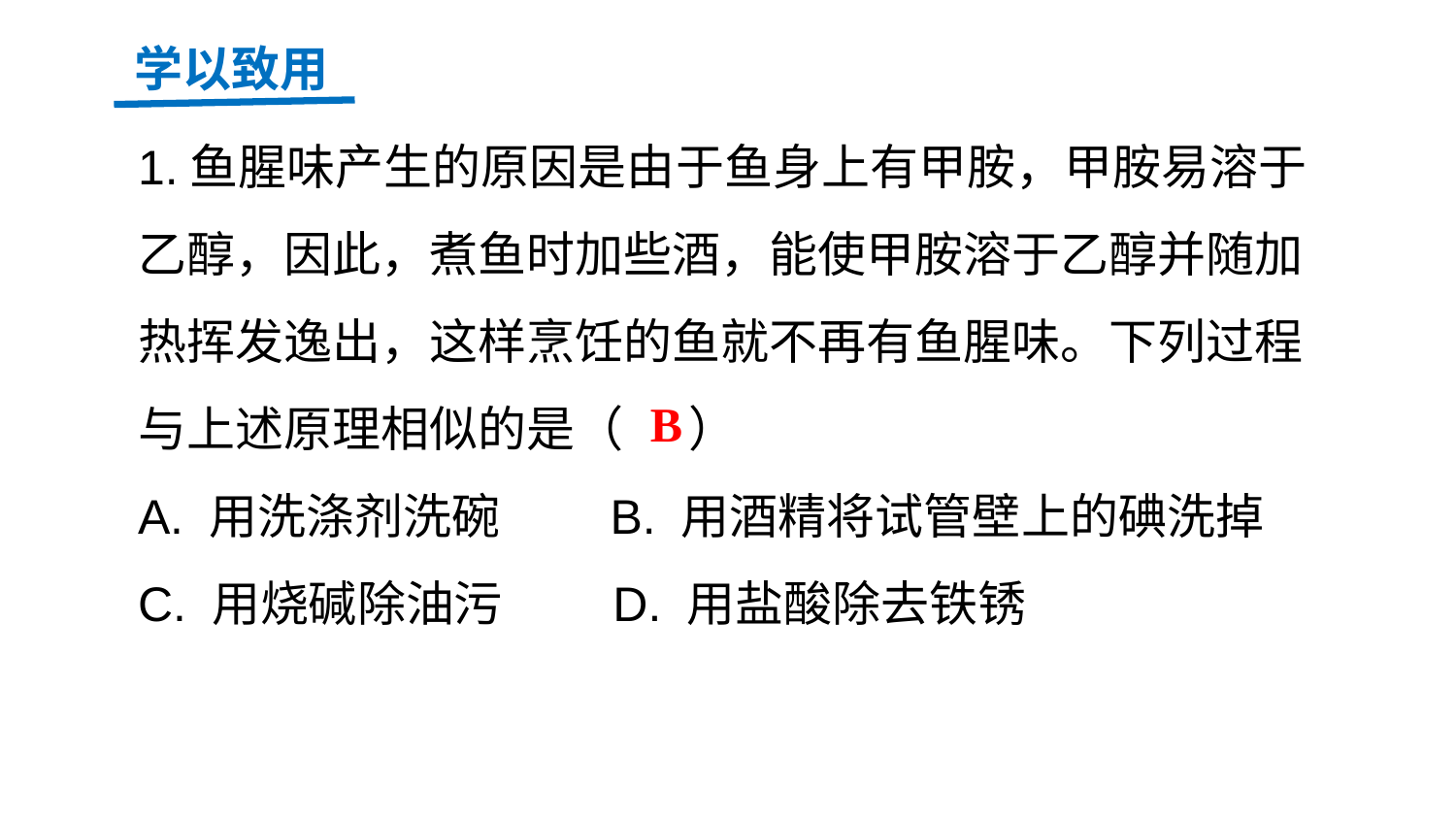

学以致用
1.鱼腥味产生的原因是由于鱼身上有甲胺，甲胺易溶于乙醇，因此，煮鱼时加些酒，能使甲胺溶于乙醇并随加热挥发逸出，这样烹饪的鱼就不再有鱼腥味。下列过程与上述原理相似的是（      ）
A. 用洗涤剂洗碗         B. 用酒精将试管壁上的碘洗掉
C. 用烧碱除油污         D. 用盐酸除去铁锈
B